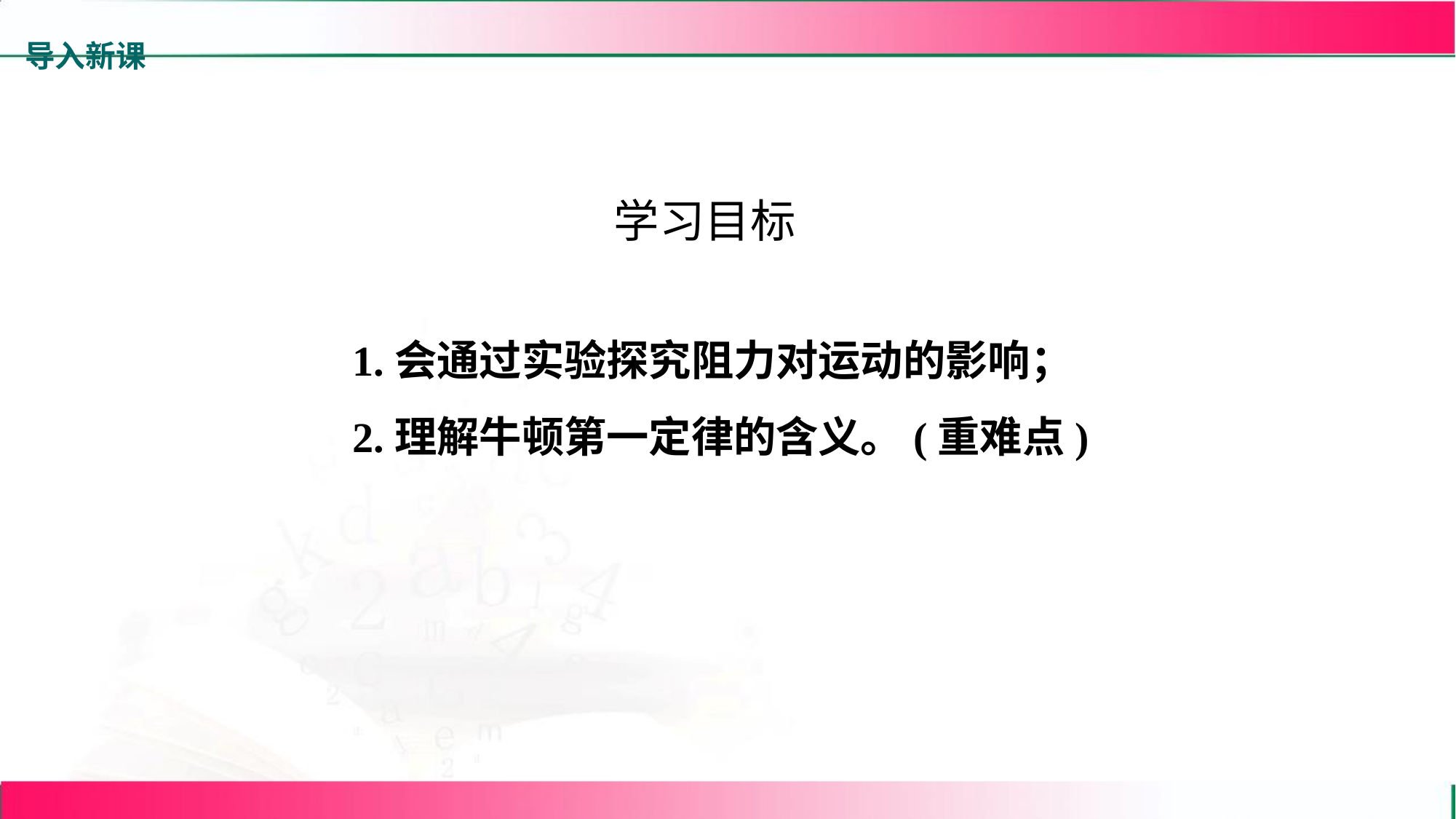

导入新课
学习目标
1.会通过实验探究阻力对运动的影响；
2.理解牛顿第一定律的含义。(重难点)